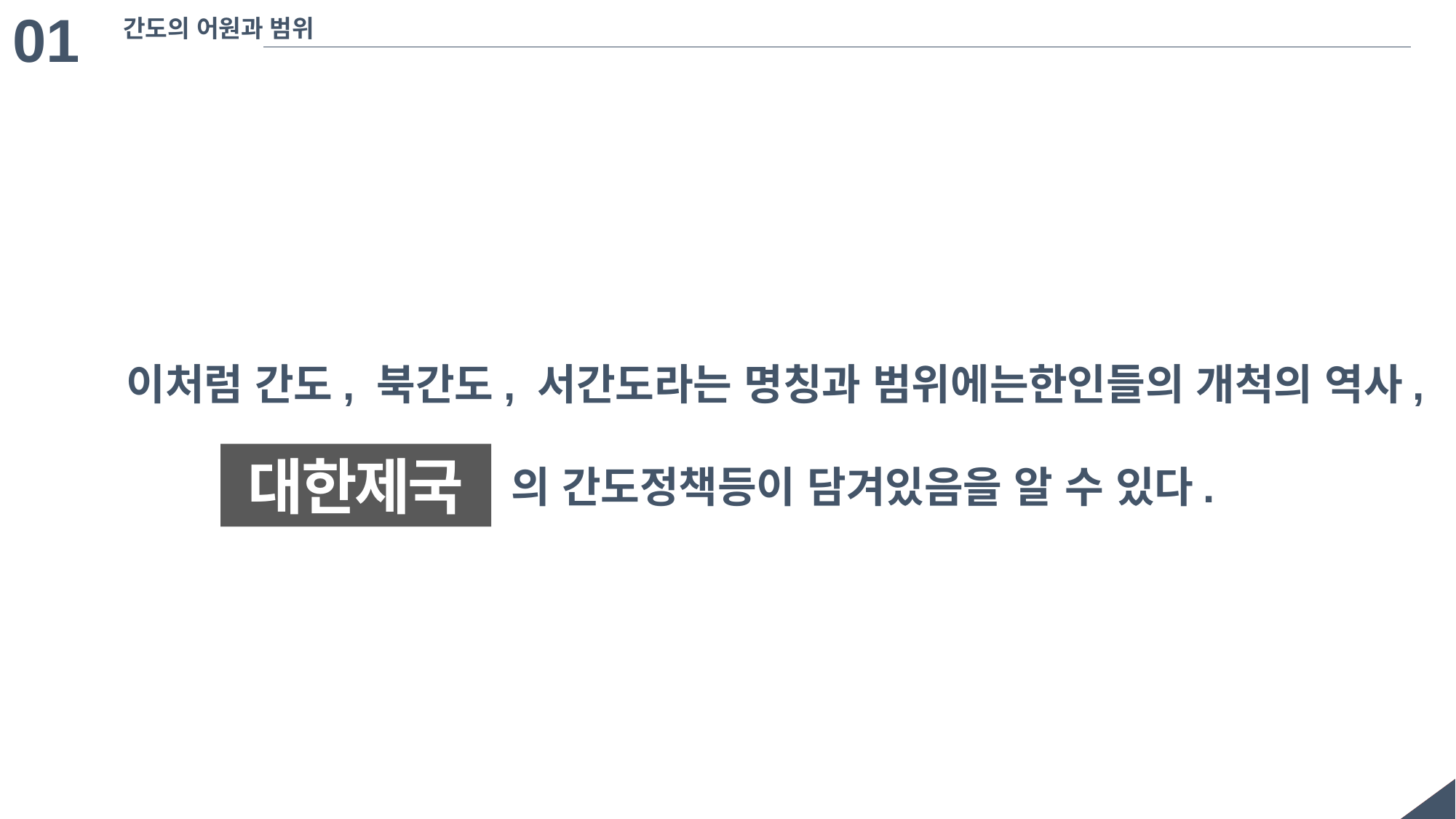

01
간도의 어원과 범위
이처럼 간도, 북간도, 서간도라는 명칭과 범위에는한인들의 개척의 역사,

              의 간도정책등이 담겨있음을 알 수 있다.
대한제국